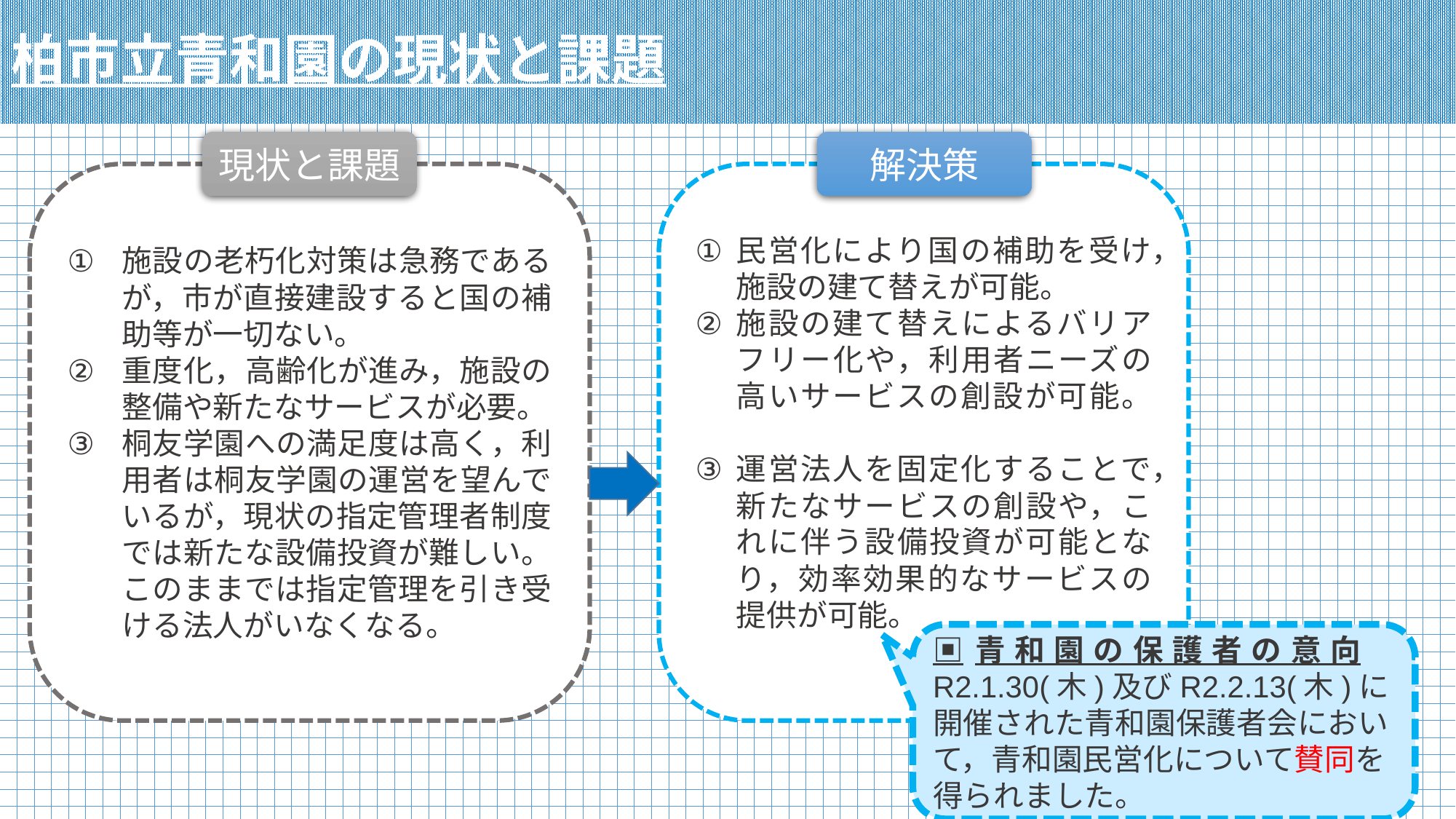

柏市立青和園の現状と課題
現状と課題
解決策
施設の老朽化対策は急務であるが，市が直接建設すると国の補助等が一切ない。
重度化，高齢化が進み，施設の整備や新たなサービスが必要。
桐友学園への満足度は高く，利用者は桐友学園の運営を望んでいるが，現状の指定管理者制度では新たな設備投資が難しい。このままでは指定管理を引き受ける法人がいなくなる。

民営化により国の補助を受け，施設の建て替えが可能。
施設の建て替えによるバリアフリー化や，利用者ニーズの高いサービスの創設が可能。
運営法人を固定化することで，新たなサービスの創設や，これに伴う設備投資が可能となり，効率効果的なサービスの提供が可能。

▣青和園の保護者の意向
R2.1.30(木)及びR2.2.13(木)に開催された青和園保護者会において，青和園民営化について賛同を得られました。